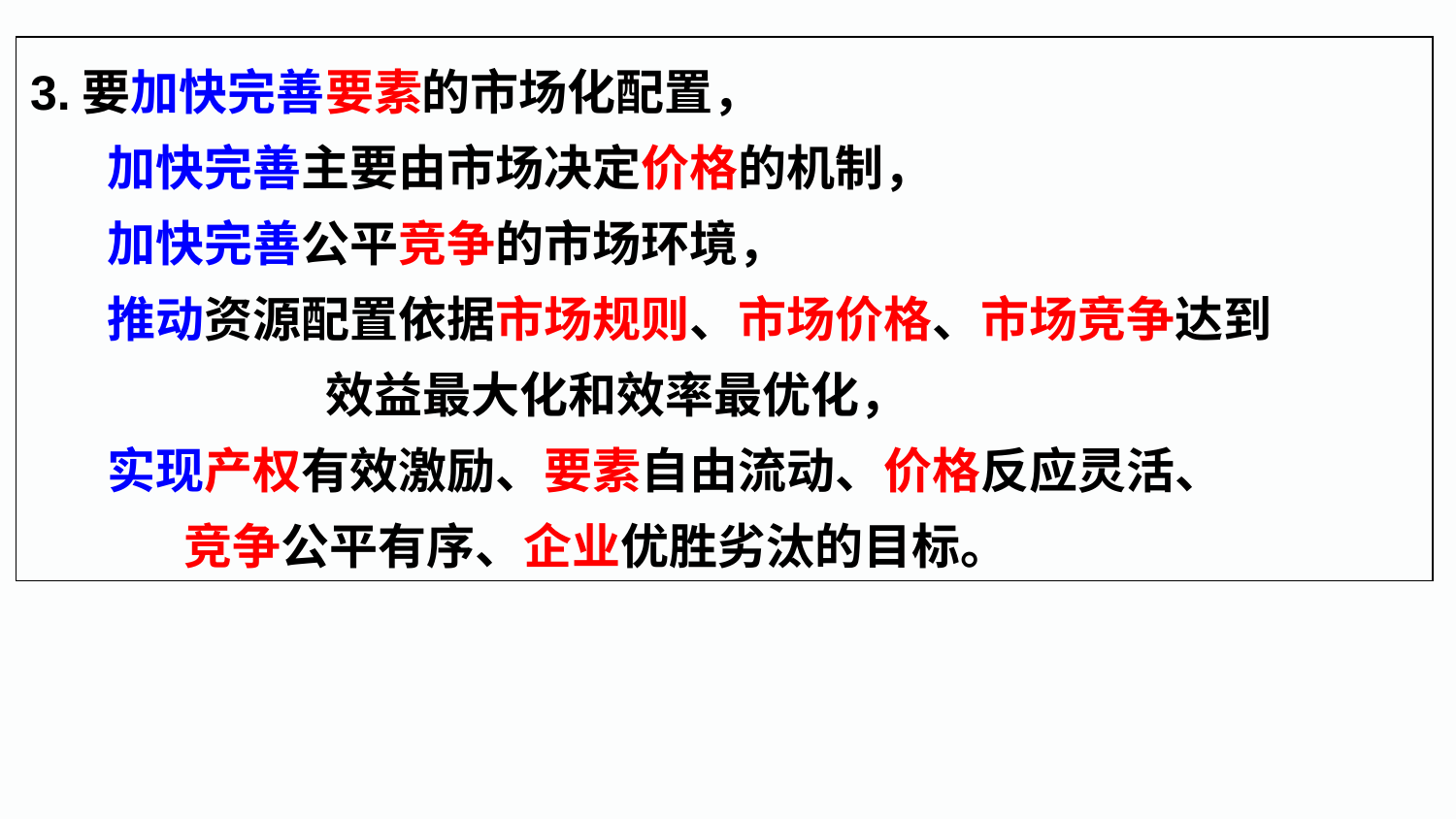

3.要加快完善要素的市场化配置，
      加快完善主要由市场决定价格的机制，
      加快完善公平竞争的市场环境，
      推动资源配置依据市场规则、市场价格、市场竞争达到
                          效益最大化和效率最优化，
      实现产权有效激励、要素自由流动、价格反应灵活、
             竞争公平有序、企业优胜劣汰的目标。